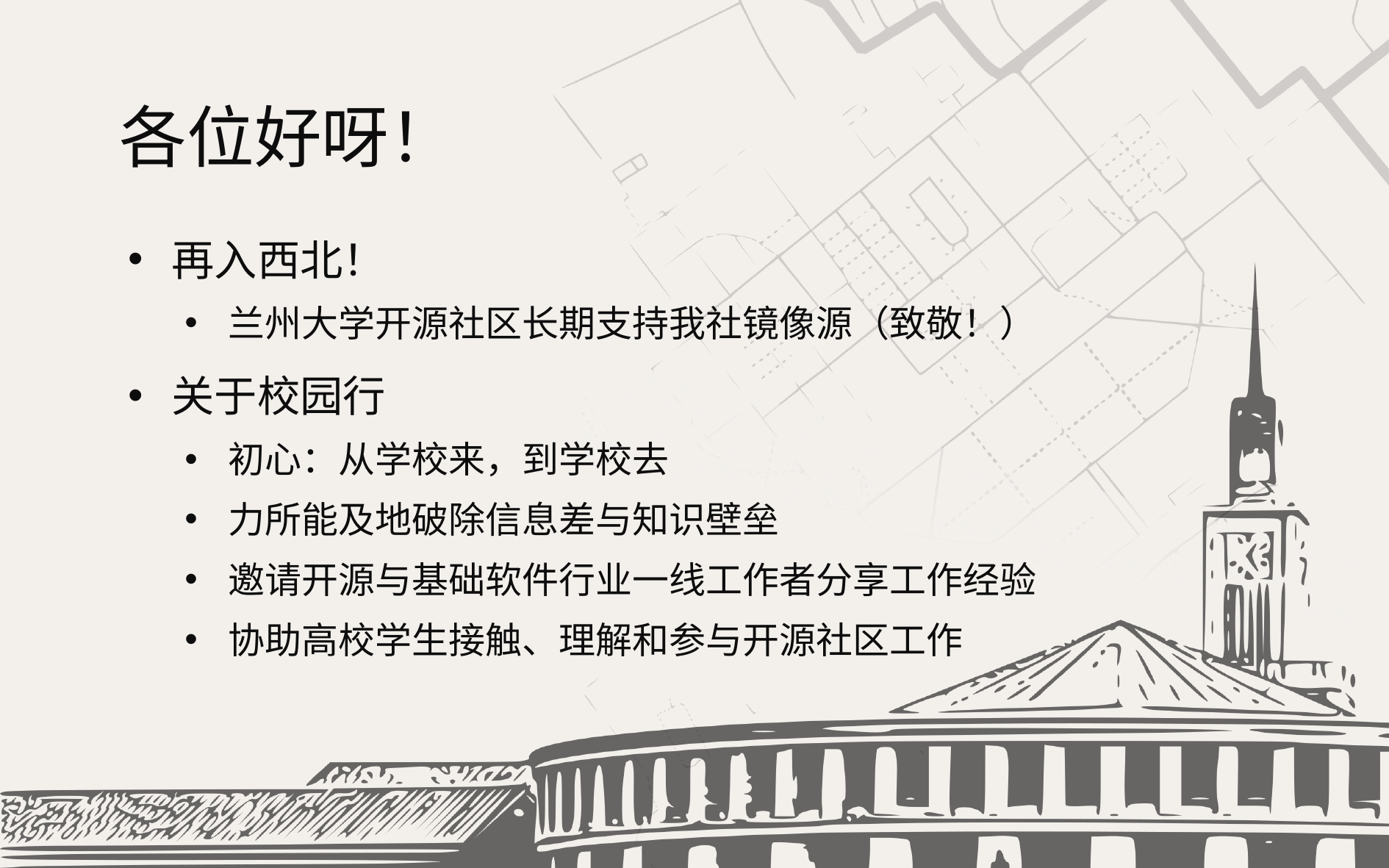

# 各位好呀！
再入西北！
兰州大学开源社区长期支持我社镜像源（致敬！）
关于校园行
初心：从学校来，到学校去
力所能及地破除信息差与知识壁垒
邀请开源与基础软件行业一线工作者分享工作经验
协助高校学生接触、理解和参与开源社区工作